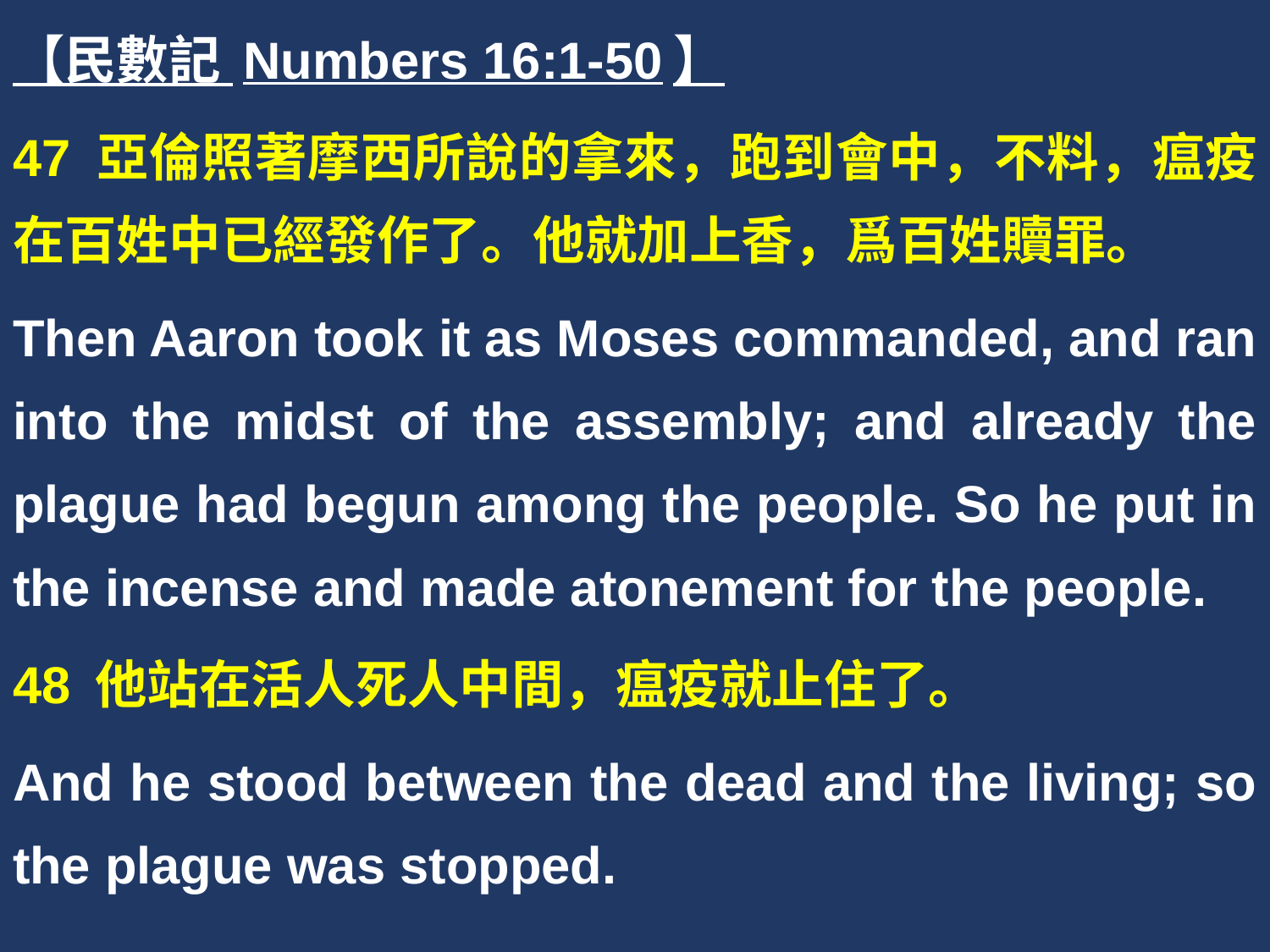

【民數記 Numbers 16:1-50】
47 亞倫照著摩西所說的拿來，跑到會中，不料，瘟疫在百姓中已經發作了。他就加上香，爲百姓贖罪。
Then Aaron took it as Moses commanded, and ran into the midst of the assembly; and already the plague had begun among the people. So he put in the incense and made atonement for the people.
48 他站在活人死人中間，瘟疫就止住了。
And he stood between the dead and the living; so the plague was stopped.